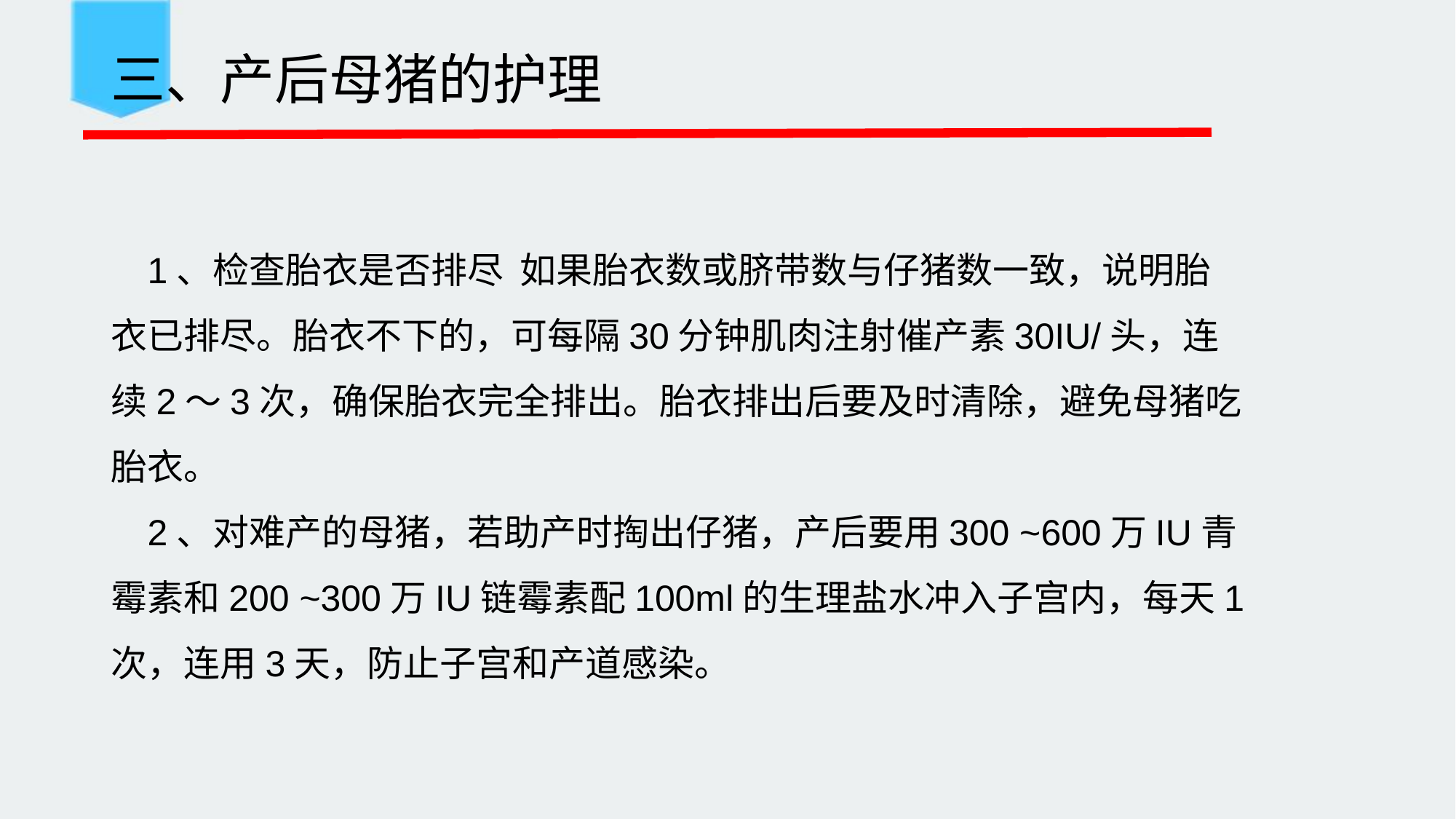

三、产后母猪的护理
1、检查胎衣是否排尽  如果胎衣数或脐带数与仔猪数一致，说明胎衣已排尽。胎衣不下的，可每隔30分钟肌肉注射催产素30IU/头，连续2～3次，确保胎衣完全排出。胎衣排出后要及时清除，避免母猪吃胎衣。
2、对难产的母猪，若助产时掏出仔猪，产后要用300 ~600万IU青霉素和200 ~300万IU链霉素配100ml的生理盐水冲入子宫内，每天1次，连用3天，防止子宫和产道感染。